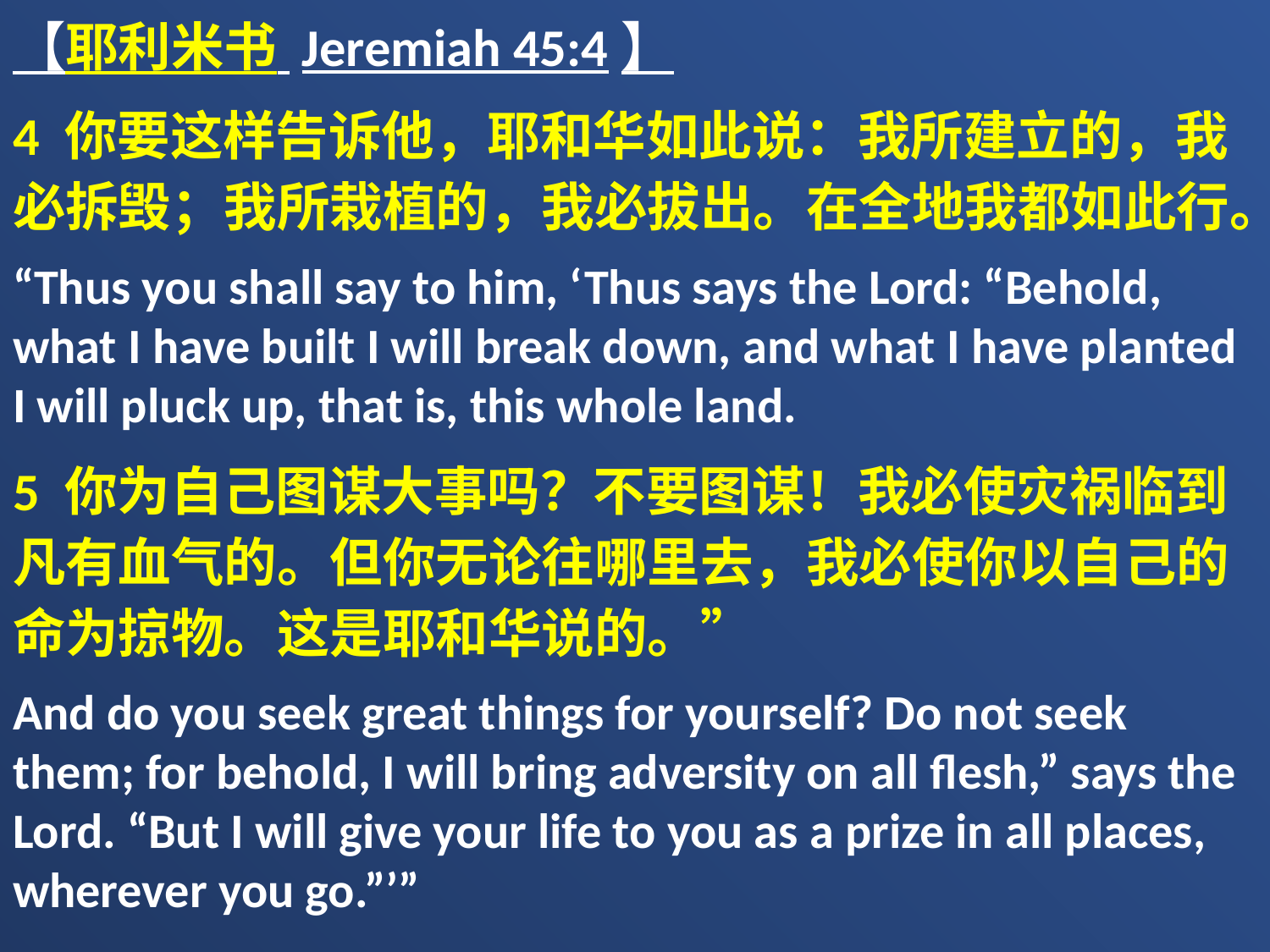

【耶利米书 Jeremiah 45:4】
4 你要这样告诉他，耶和华如此说：我所建立的，我必拆毁；我所栽植的，我必拔出。在全地我都如此行。
“Thus you shall say to him, ‘Thus says the Lord: “Behold, what I have built I will break down, and what I have planted I will pluck up, that is, this whole land.
5 你为自己图谋大事吗？不要图谋！我必使灾祸临到凡有血气的。但你无论往哪里去，我必使你以自己的命为掠物。这是耶和华说的。”
And do you seek great things for yourself? Do not seek them; for behold, I will bring adversity on all flesh,” says the Lord. “But I will give your life to you as a prize in all places, wherever you go.”’”